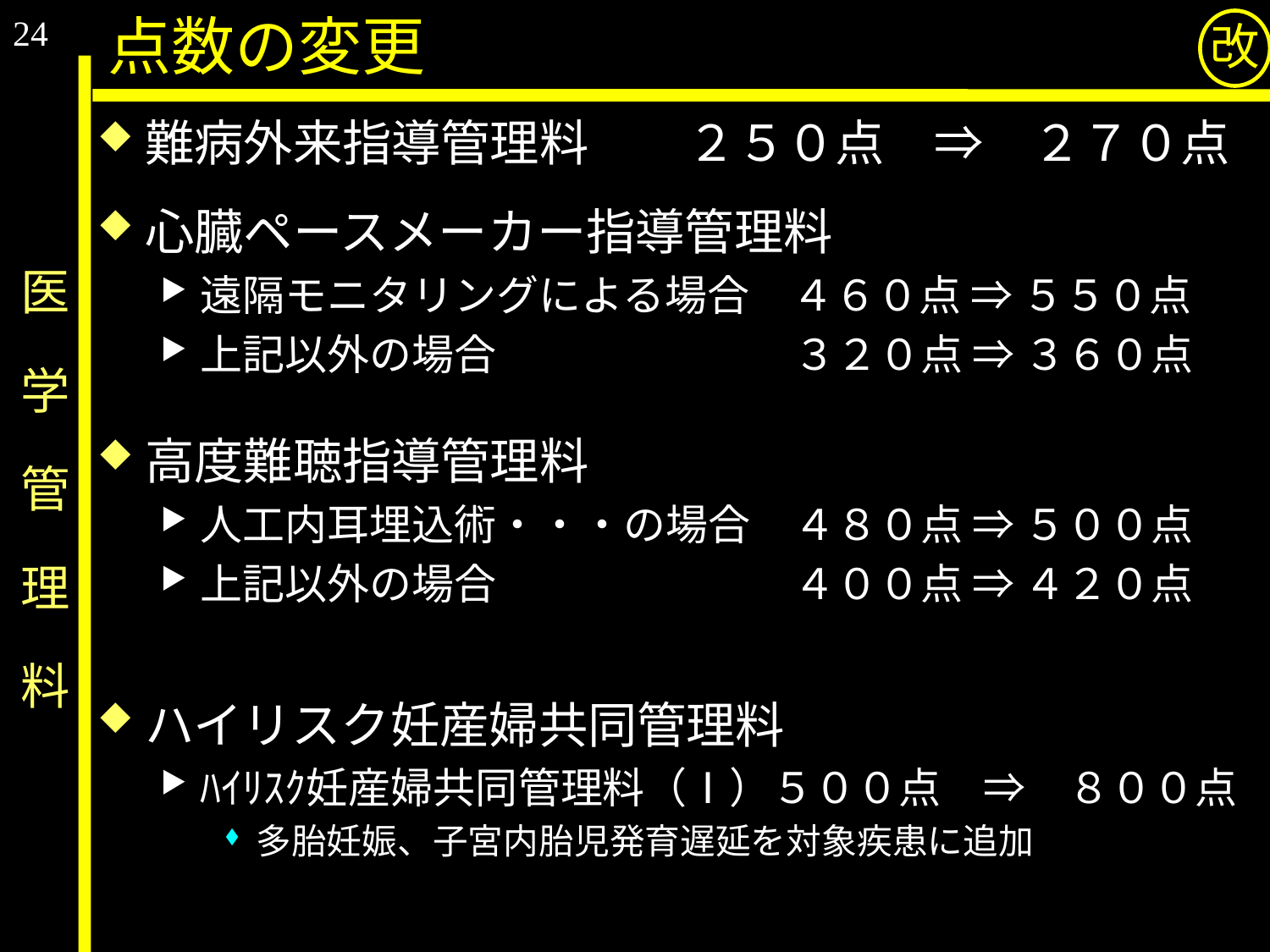

24
点数の変更
改

難病外来指導管理料　　２５０点　⇒　２７０点

心臓ペースメーカー指導管理料
遠隔モニタリングによる場合　４６０点 ⇒ ５５０点
上記以外の場合　　　　　　　３２０点 ⇒ ３６０点

高度難聴指導管理料
人工内耳埋込術・・・の場合　４８０点 ⇒ ５００点
上記以外の場合　　　　　　　４００点 ⇒ ４２０点

ハイリスク妊産婦共同管理料
ﾊｲﾘｽｸ妊産婦共同管理料（Ⅰ）５００点　⇒　８００点
多胎妊娠、子宮内胎児発育遅延を対象疾患に追加

# 医　学　管　理　料